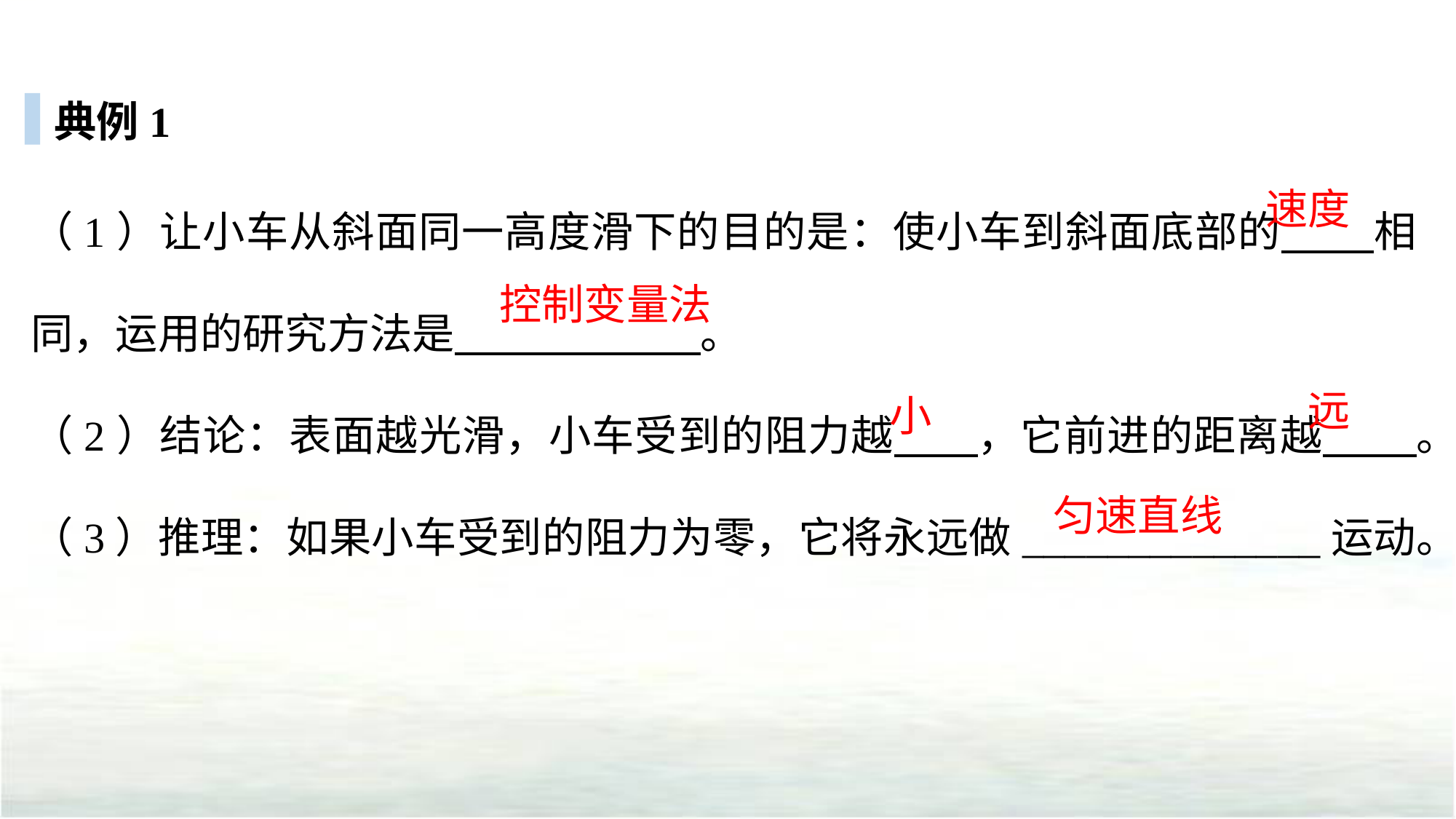

典例1

（1）让小车从斜面同一高度滑下的目的是：使小车到斜面底部的         相同，运用的研究方法是                          。
（2）结论：表面越光滑，小车受到的阻力越        ，它前进的距离越         。
（3）推理：如果小车受到的阻力为零，它将永远做______________运动。
速度
控制变量法
远
小
匀速直线